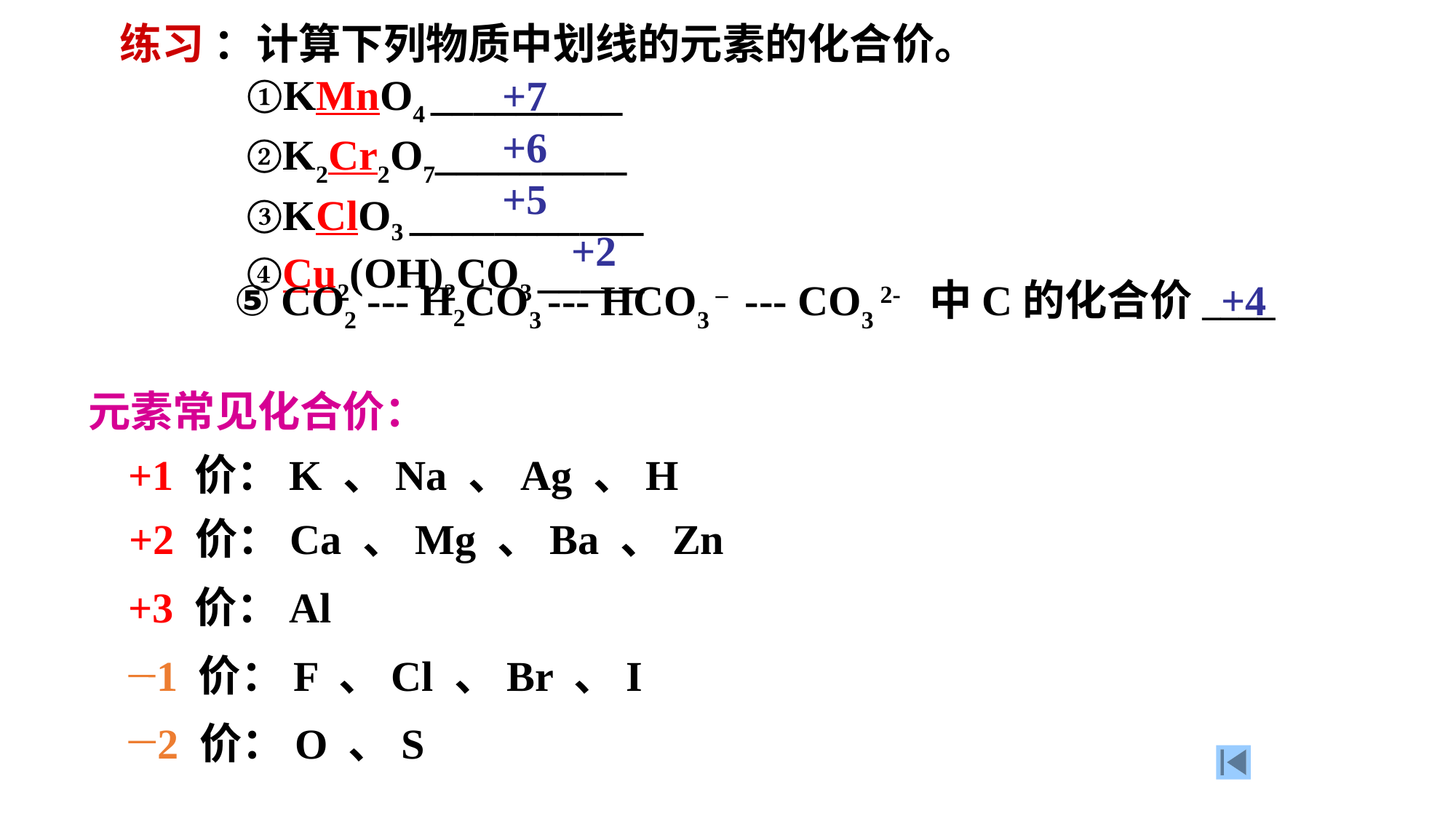

练习 ：计算下列物质中划线的元素的化合价。
            ①KMnO4 _________
            ②K2Cr2O7_________
            ③KClO3 ___________
            ④Cu2(OH)2CO3 _____
+7
+6
+5
+2
 ⑤ CO2 --- H2CO3 --- HCO3 –  --- CO3 2-   中C的化合价____
+4
元素常见化合价：
+1 价：K 、Na 、Ag 、H
+2 价：Ca 、Mg 、Ba 、Zn
+3 价：Al
1 价：F 、Cl 、Br 、I

2 价：O 、S